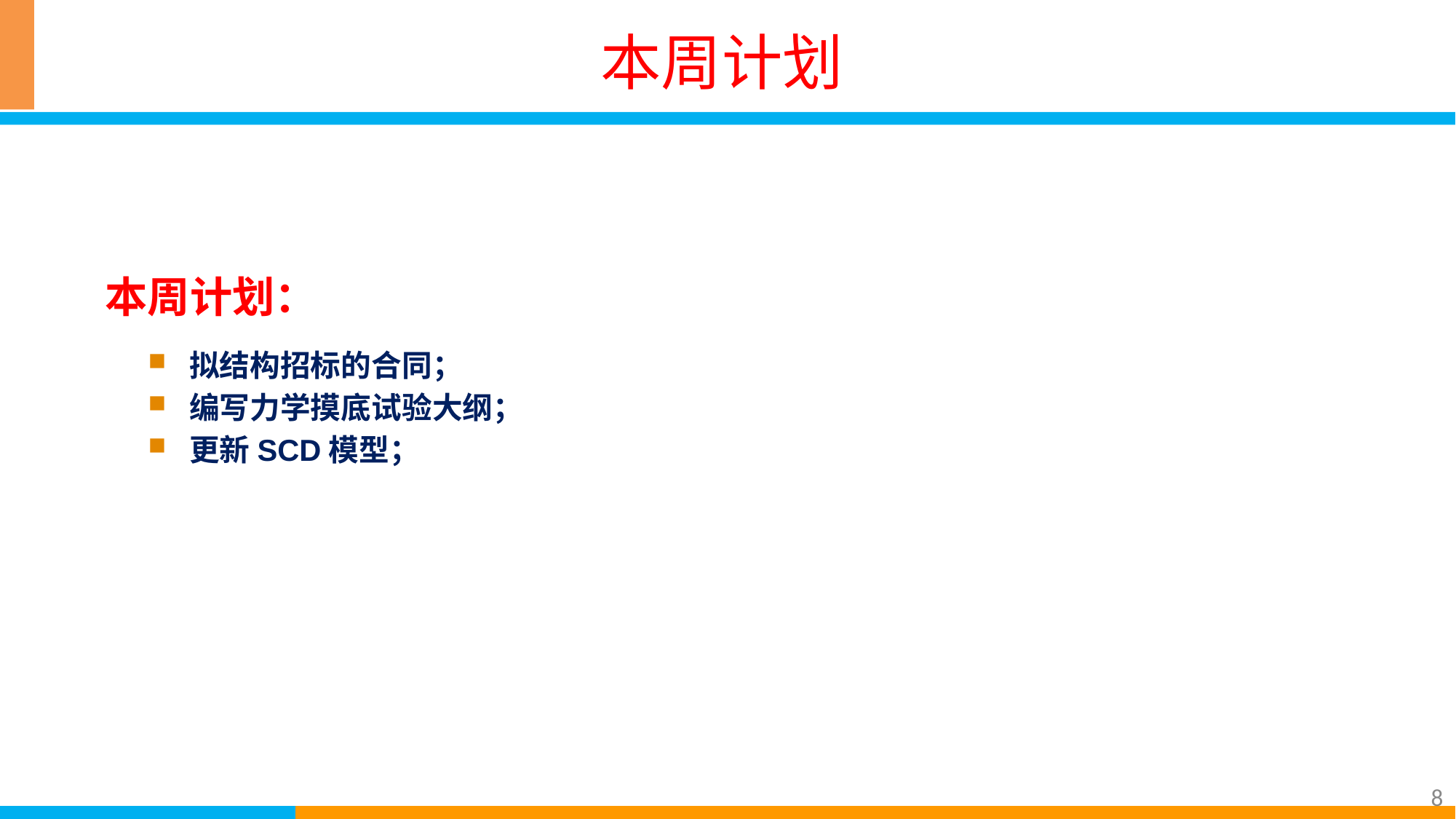

# 本周计划
本周计划：
拟结构招标的合同；
编写力学摸底试验大纲；
更新SCD模型；
8